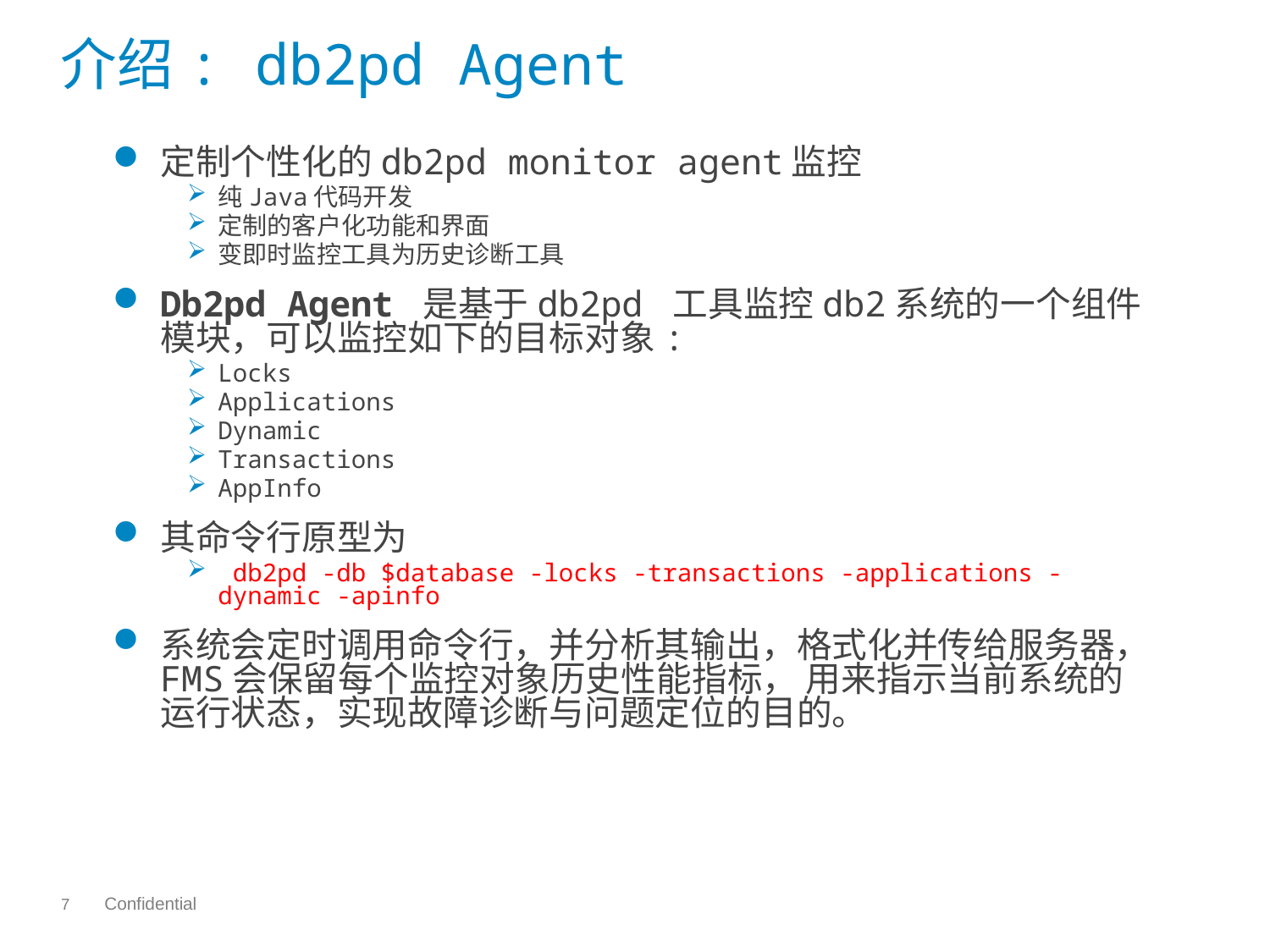

介绍: db2pd Agent
定制个性化的db2pd monitor agent监控
纯Java代码开发
定制的客户化功能和界面
变即时监控工具为历史诊断工具
Db2pd Agent 是基于db2pd 工具监控db2系统的一个组件模块，可以监控如下的目标对象:
Locks
Applications
Dynamic
Transactions
AppInfo
其命令行原型为
 db2pd -db $database -locks -transactions -applications -dynamic -apinfo
系统会定时调用命令行，并分析其输出，格式化并传给服务器，FMS会保留每个监控对象历史性能指标， 用来指示当前系统的运行状态，实现故障诊断与问题定位的目的。